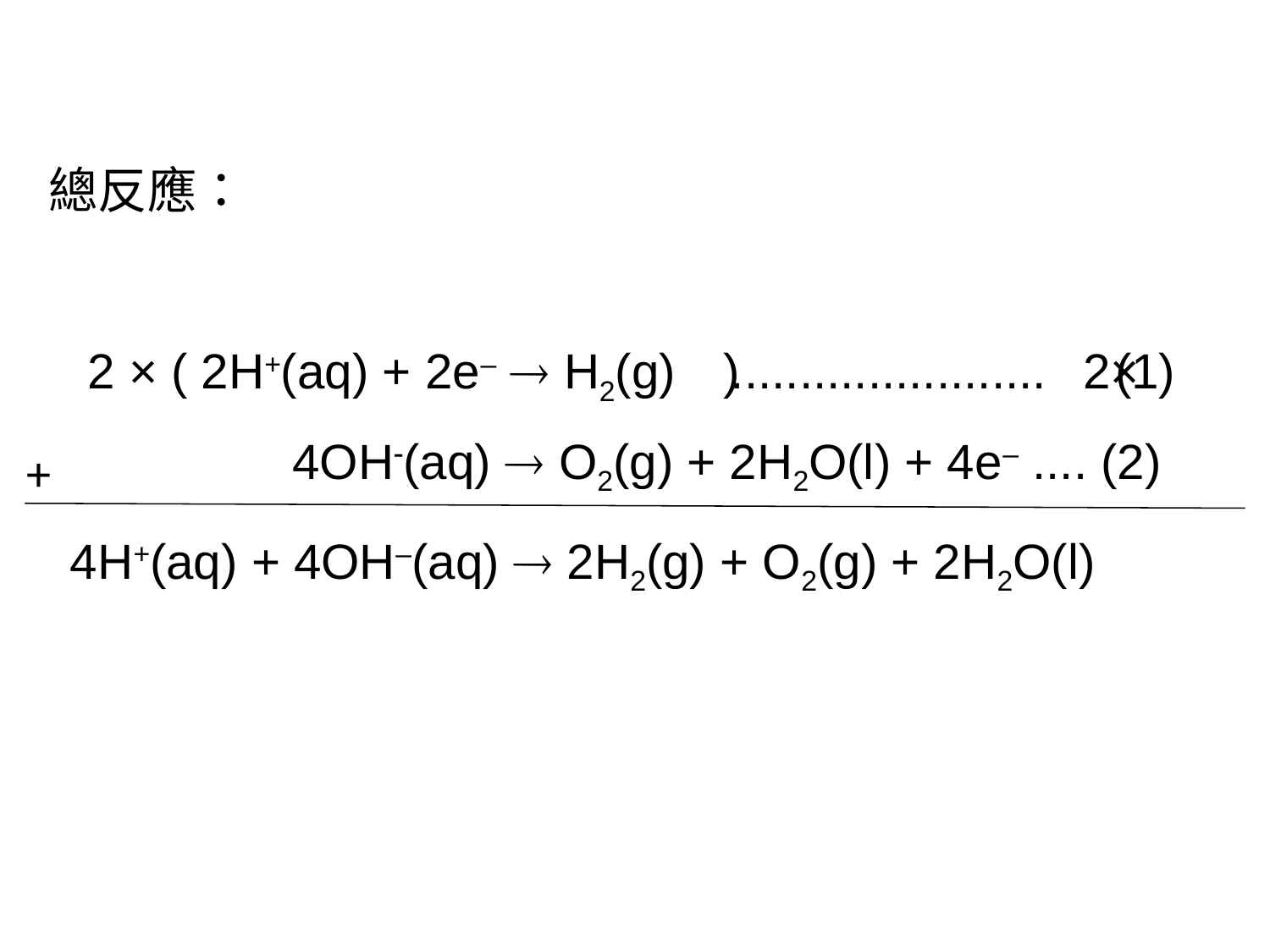

總反應：
2 × (                                       )                         2×
2H+(aq) + 2e– → H2(g)    .......................     (1)
4OH−(aq) → O2(g) + 2H2O(l) + 4e– .... (2)
+
4H+(aq) + 4OH–(aq) → 2H2(g) + O2(g) + 2H2O(l)